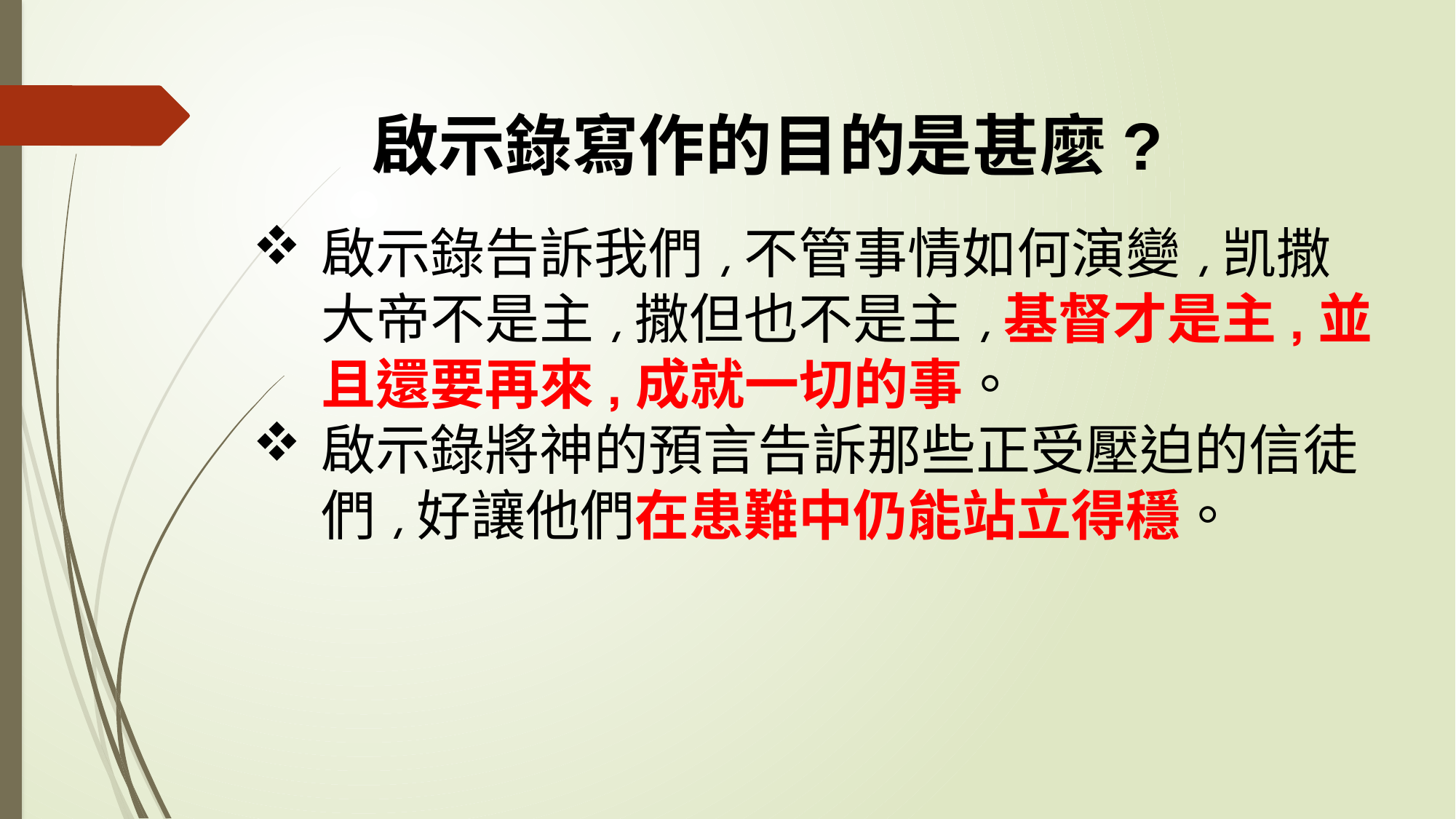

啟示錄寫作的目的是甚麼?
啟示錄告訴我們,不管事情如何演變,凯撒大帝不是主,撒但也不是主,基督才是主,並且還要再來,成就一切的事。
啟示錄將神的預言告訴那些正受壓迫的信徒們,好讓他們在患難中仍能站立得穩。